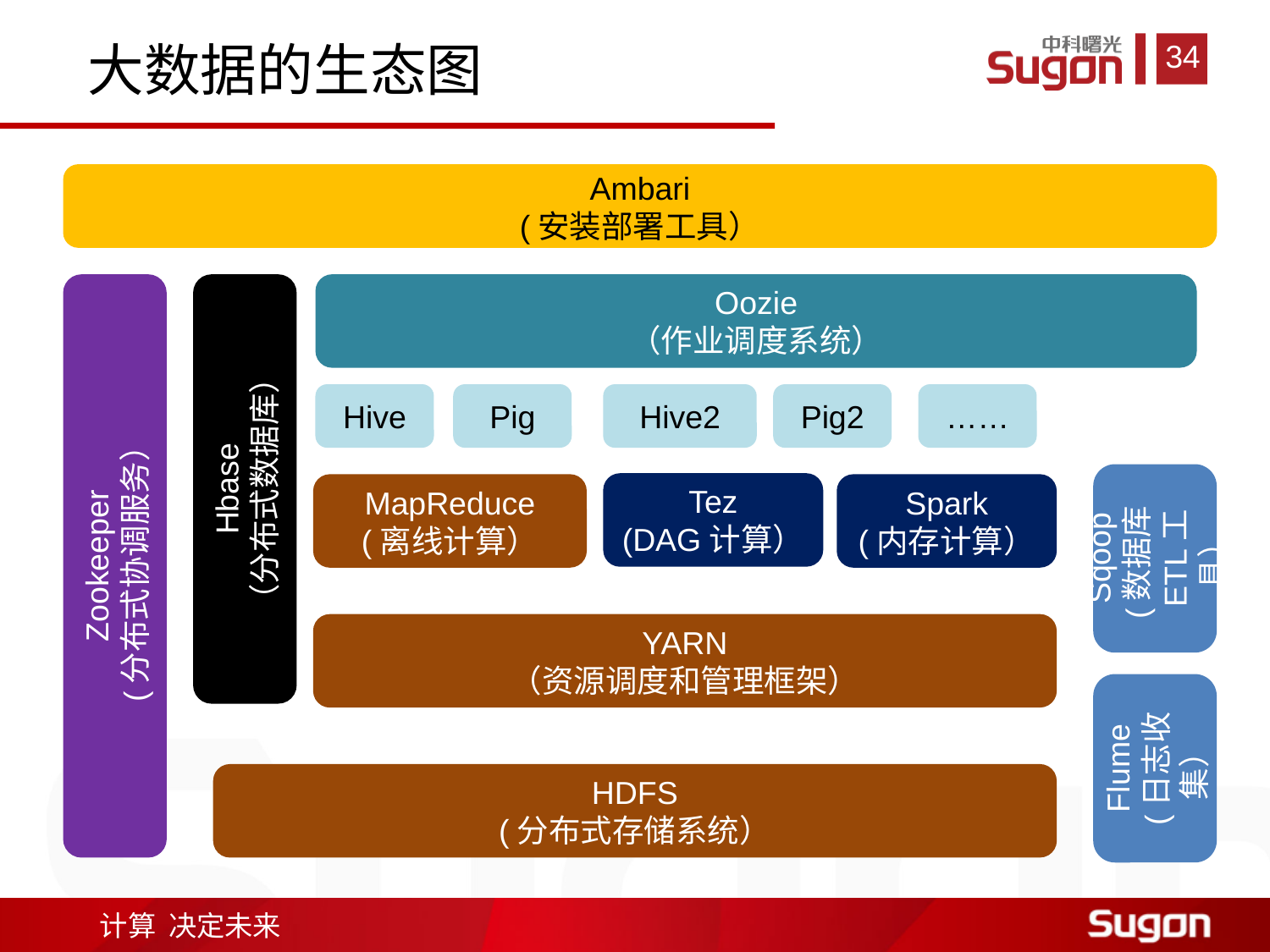

大数据的生态图
Ambari
(安装部署工具）
Zookeeper
(分布式协调服务）
Hbase
（分布式数据库）
Oozie
（作业调度系统）
Hive
Pig
Hive2
Pig2
……
Sqoop
(数据库ETL工具）
Tez
(DAG计算）
MapReduce
(离线计算）
Spark
(内存计算）
YARN
（资源调度和管理框架）
Flume
(日志收集）
HDFS
(分布式存储系统）